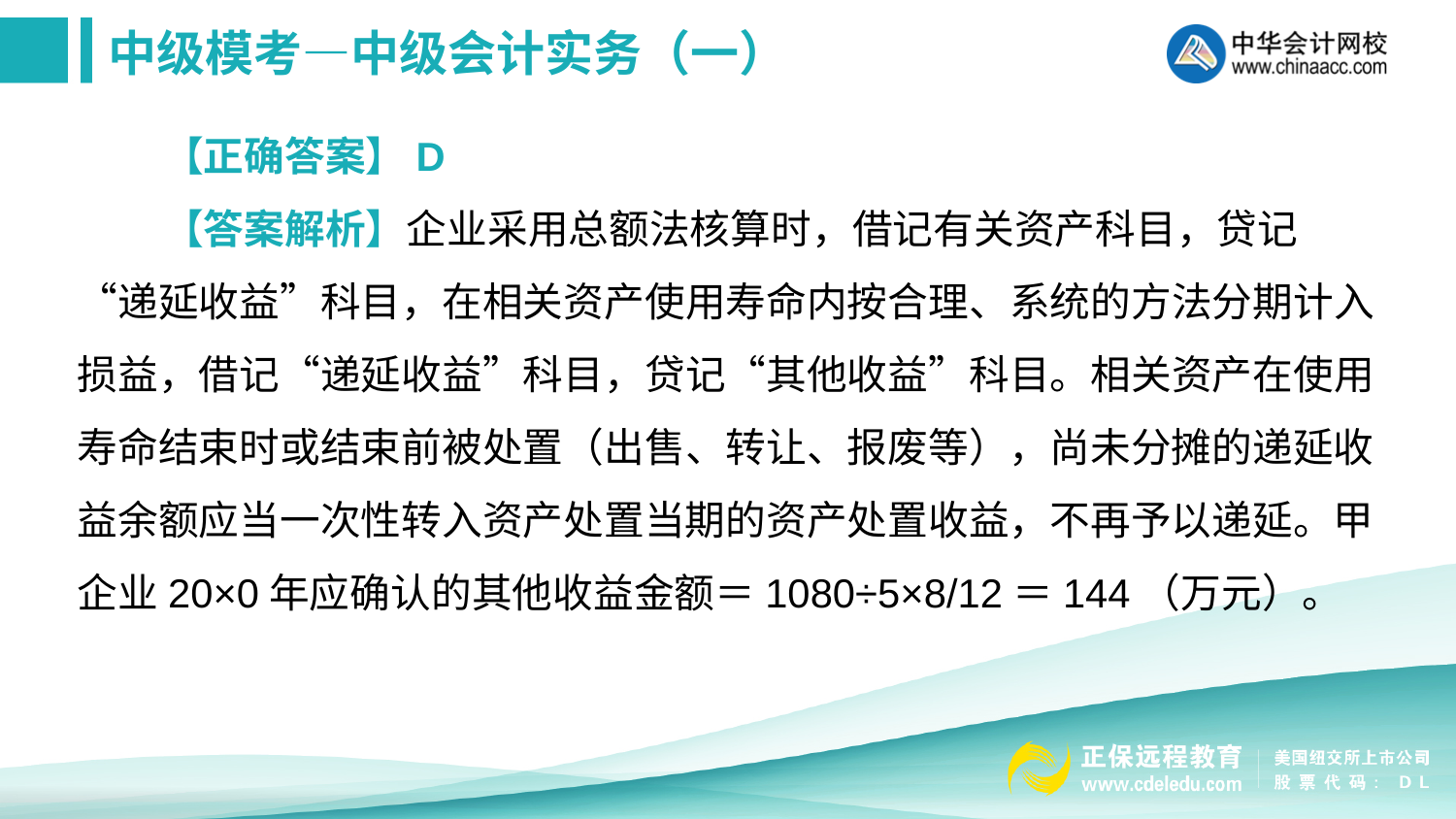

【正确答案】D
【答案解析】企业采用总额法核算时，借记有关资产科目，贷记“递延收益”科目，在相关资产使用寿命内按合理、系统的方法分期计入损益，借记“递延收益”科目，贷记“其他收益”科目。相关资产在使用寿命结束时或结束前被处置（出售、转让、报废等），尚未分摊的递延收益余额应当一次性转入资产处置当期的资产处置收益，不再予以递延。甲企业20×0年应确认的其他收益金额＝1080÷5×8/12＝144（万元）。